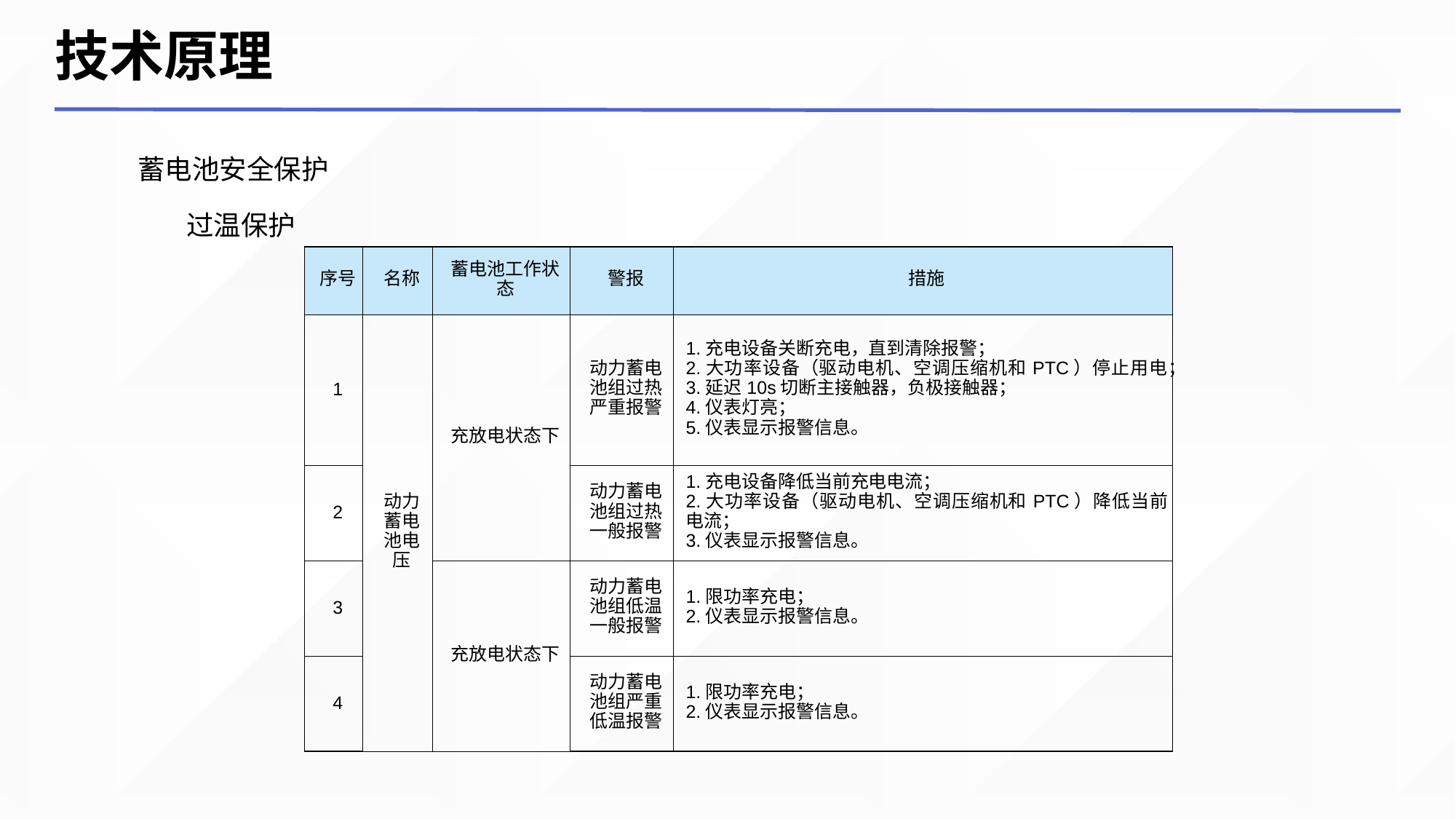

技术原理
蓄电池安全保护
过温保护
| 序号 | 名称 | 蓄电池工作状态 | 警报 | 措施 |
| --- | --- | --- | --- | --- |
| 1 | 动力蓄电池电压 | 充放电状态下 | 动力蓄电池组过热严重报警 | 1.充电设备关断充电，直到清除报警； 2.大功率设备（驱动电机、空调压缩机和PTC）停止用电； 3.延迟10s切断主接触器，负极接触器； 4.仪表灯亮； 5.仪表显示报警信息。 |
| 2 |  |  | 动力蓄电池组过热一般报警 | 1.充电设备降低当前充电电流； 2.大功率设备（驱动电机、空调压缩机和PTC）降低当前电流； 3.仪表显示报警信息。 |
| 3 |  | 充放电状态下 | 动力蓄电池组低温一般报警 | 1.限功率充电； 2.仪表显示报警信息。 |
| 4 |  |  | 动力蓄电池组严重低温报警 | 1.限功率充电； 2.仪表显示报警信息。 |